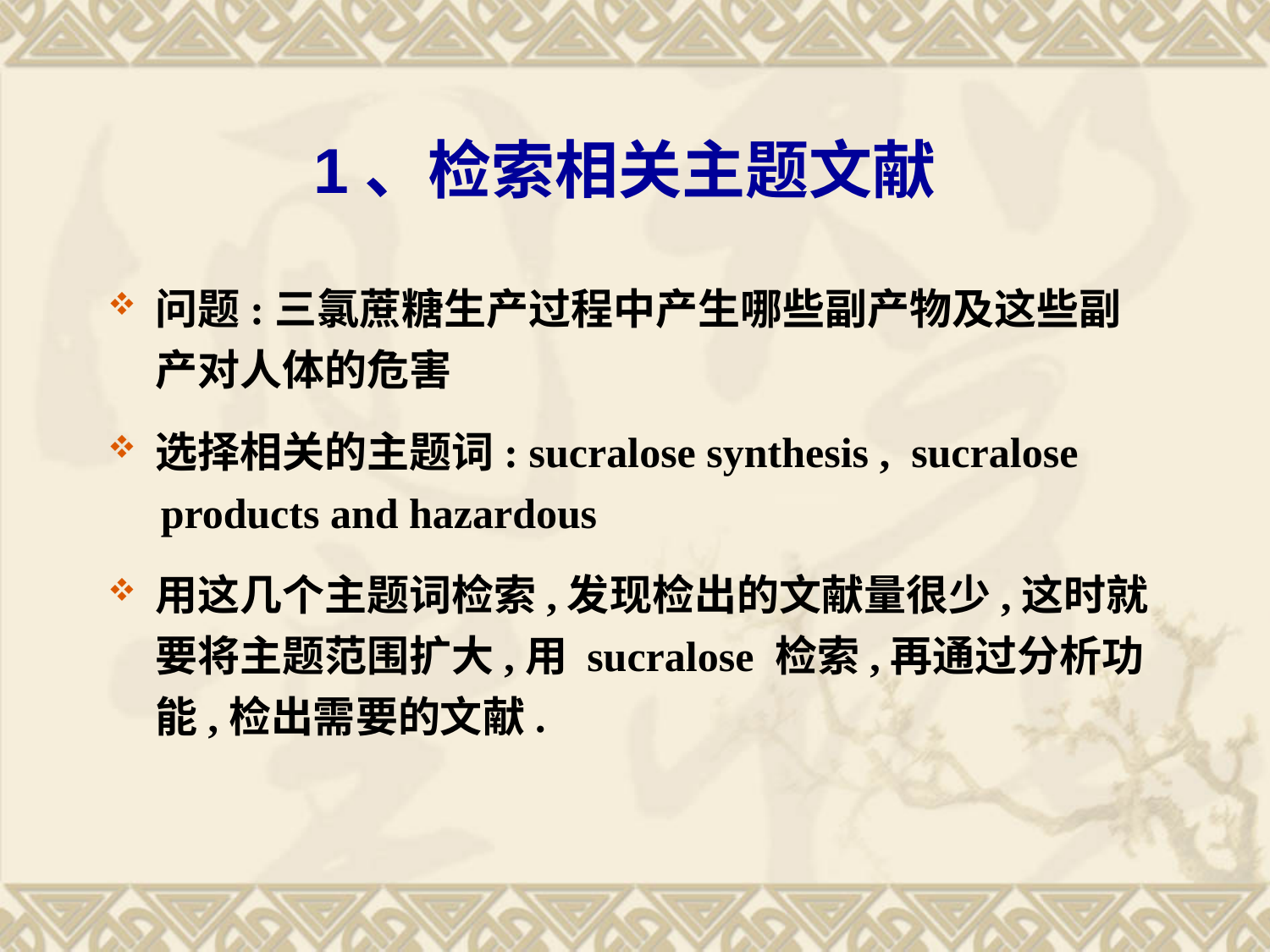

# 1、检索相关主题文献
问题:三氯蔗糖生产过程中产生哪些副产物及这些副产对人体的危害
选择相关的主题词: sucralose synthesis ,  sucralose
     products and hazardous
用这几个主题词检索,发现检出的文献量很少,这时就要将主题范围扩大,用 sucralose 检索,再通过分析功能,检出需要的文献.